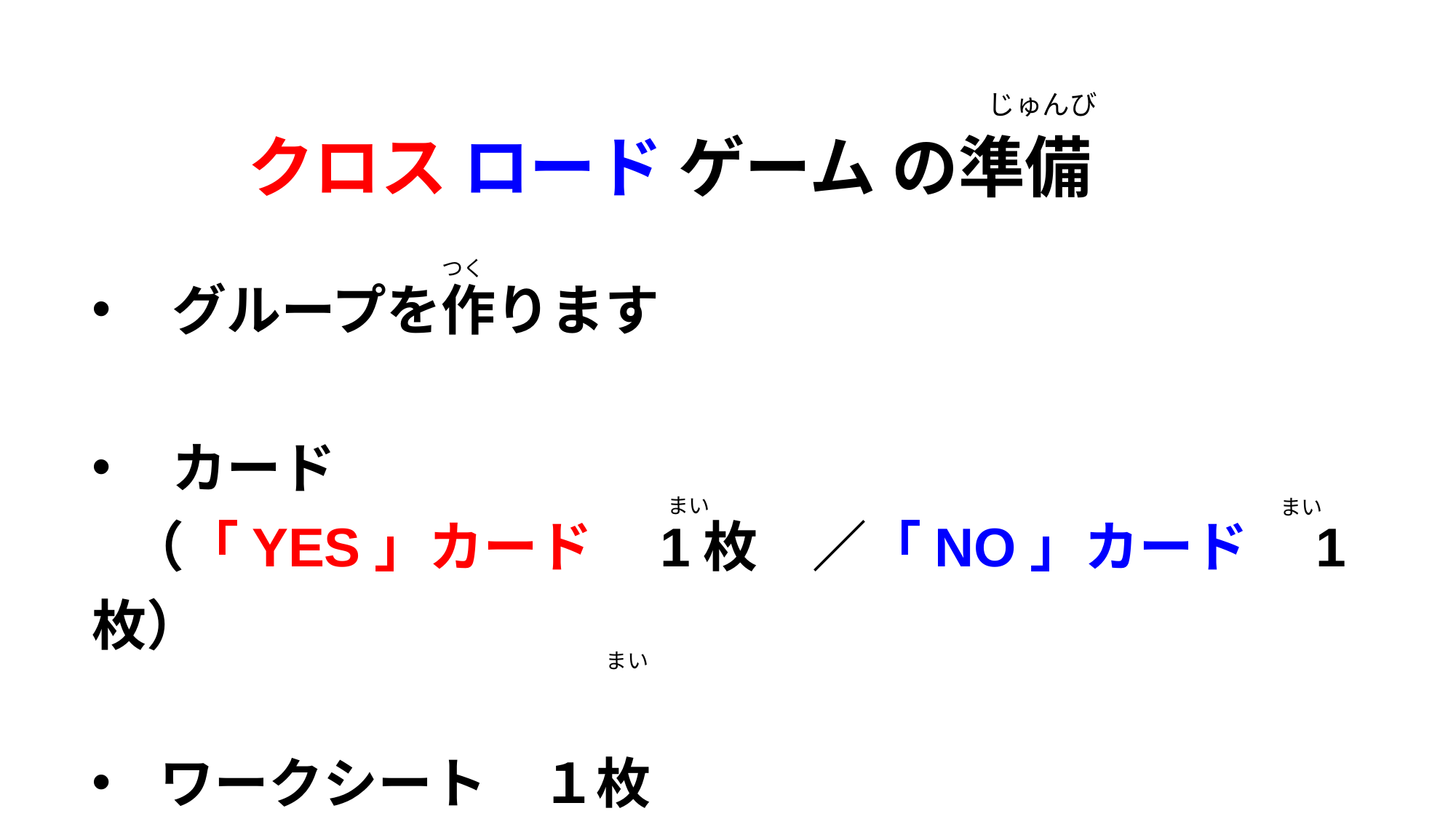

じゅんび
クロス ロード ゲーム の準備
つく
 グループを作ります

 カード
  （「YES」カード　1枚　／「NO」カード　1枚）

ワークシート　１枚

まい
まい
まい